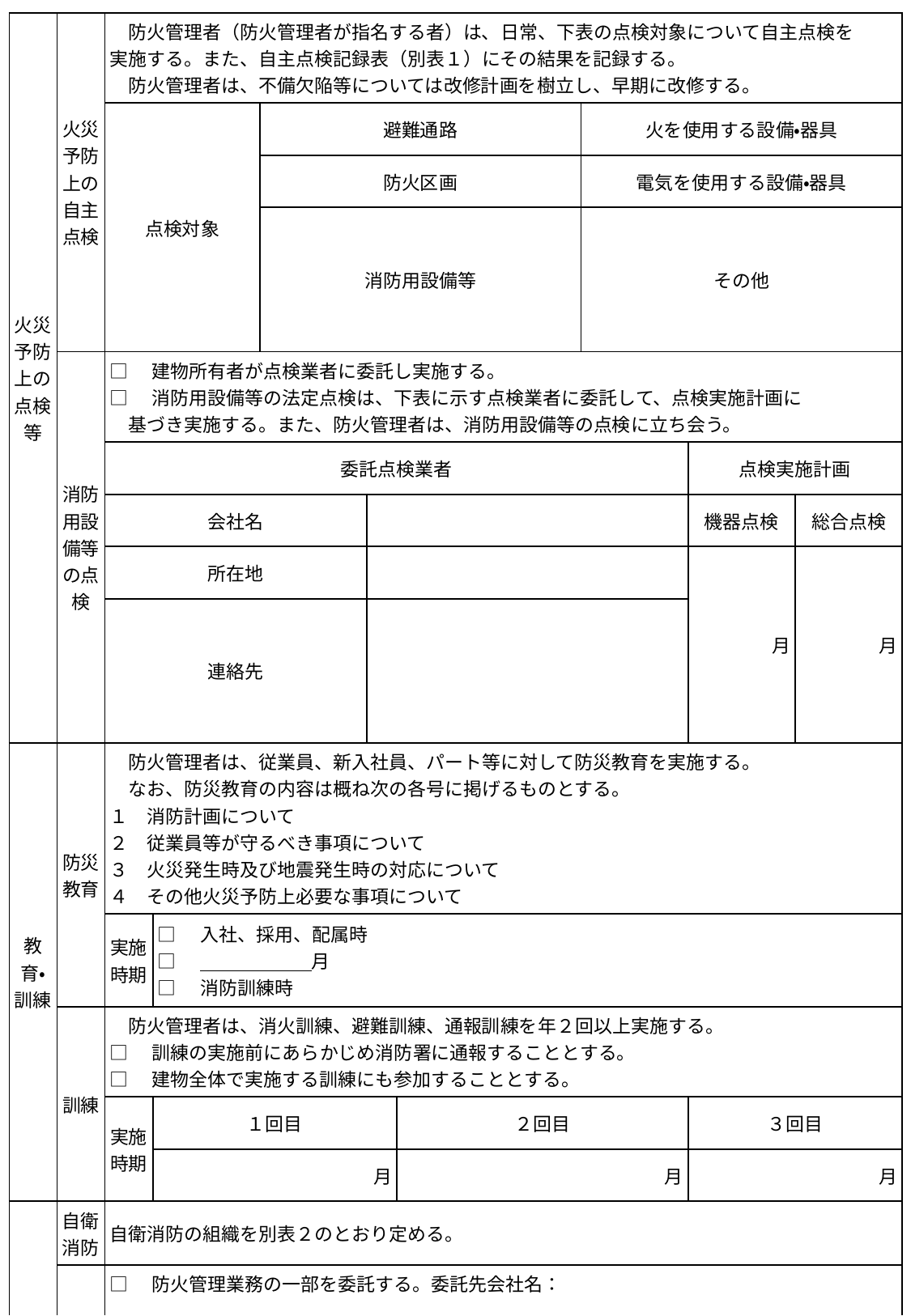

| 火災予防上の点検等 | 火災予防上の自主点検 | 防火管理者（防火管理者が指名する者）は、日常、下表の点検対象について自主点検を 実施する。また、自主点検記録表（別表１）にその結果を記録する。 　防火管理者は、不備欠陥等については改修計画を樹立し、早期に改修する。 |  |  |  |  |  |  |  |
| --- | --- | --- | --- | --- | --- | --- | --- | --- | --- |
|  |  | 点検対象 |  | 避難通路 |  |  | 火を使用する設備・器具 |  |  |
|  |  |  |  | 防火区画 |  |  | 電気を使用する設備・器具 |  |  |
|  |  |  |  | 消防用設備等 |  |  | その他 |  |  |
|  | 消防用設備等の点検 | □　建物所有者が点検業者に委託し実施する。 □　消防用設備等の法定点検は、下表に示す点検業者に委託して、点検実施計画に 　基づき実施する。また、防火管理者は、消防用設備等の点検に立ち会う。 |  |  |  |  |  |  |  |
|  |  | 委託点検業者 |  |  |  |  |  | 点検実施計画 |  |
|  |  | 会社名 |  |  |  |  |  | 機器点検 | 総合点検 |
|  |  | 所在地 |  |  |  |  |  | 月 | 月 |
|  |  | 連絡先 |  |  |  |  |  |  |  |
| 教育・訓練 | 防災教育 | 防火管理者は、従業員、新入社員、パート等に対して防災教育を実施する。 　なお、防災教育の内容は概ね次の各号に掲げるものとする。 １　消防計画について ２　従業員等が守るべき事項について ３　火災発生時及び地震発生時の対応について ４　その他火災予防上必要な事項について |  |  |  |  |  |  |  |
|  |  | 実施時期 | □　入社、採用、配属時 □　　　　　　　月 □　消防訓練時 |  |  |  |  |  |  |
|  | 訓練 | 防火管理者は、消火訓練、避難訓練、通報訓練を年２回以上実施する。 □　訓練の実施前にあらかじめ消防署に通報することとする。 □　建物全体で実施する訓練にも参加することとする。 |  |  |  |  |  |  |  |
|  |  | 実施時期 | １回目 |  |  | ２回目 |  | ３回目 |  |
|  |  |  | 月 |  |  | 月 |  | 月 |  |
| その他 | 自衛消防 | 自衛消防の組織を別表２のとおり定める。 |  |  |  |  |  |  |  |
|  | 委託 | □　防火管理業務の一部を委託する。委託先会社名： 委託方式及び受託者が行う防火管理業務の範囲と方法は、別表３のとおりとする。 委託を受けて防火管理業務に従事するものは、管理権原者、防火管理者、自衛消防隊長等の 指示、命令を受けて適正に業務を実施するものとする。 |  |  |  |  |  |  |  |
|  | その他 | □　管理権原者は、統括防火管理者を中心に他の管理権原者と協力し、ビル全体の 　防火安全性の向上に努める。 □　防火管理者は、共同防火管理協議事項及び全体についての消防計画に 　定められている事項について、統括防火管理者に報告する。 |  |  |  |  |  |  |  |